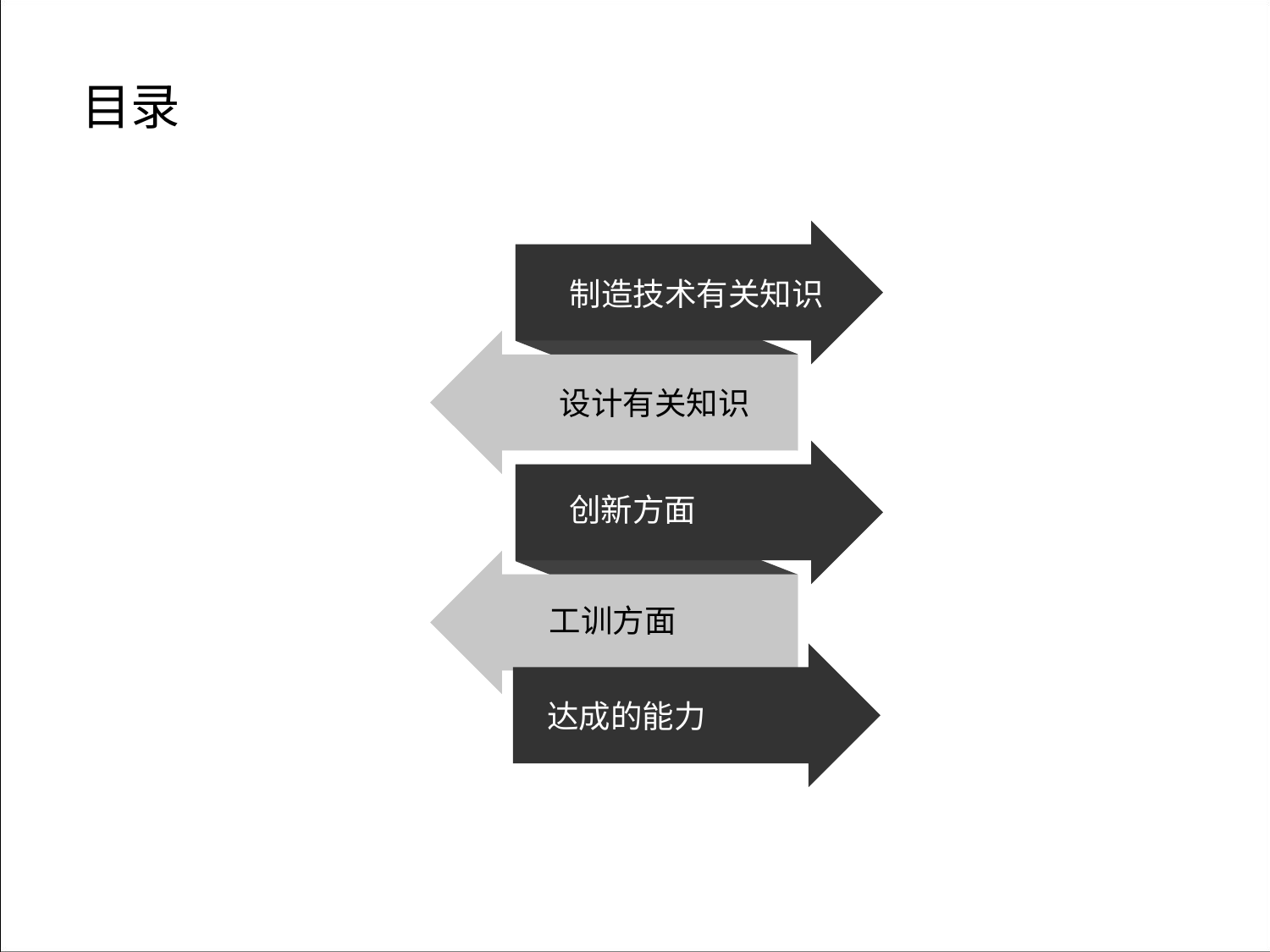

目录

制造技术有关知识
点击添加文本

设计有关知识
点击添加文本

创新方面

点击添加文本
工训方面
  达成的能力
点击添加文本